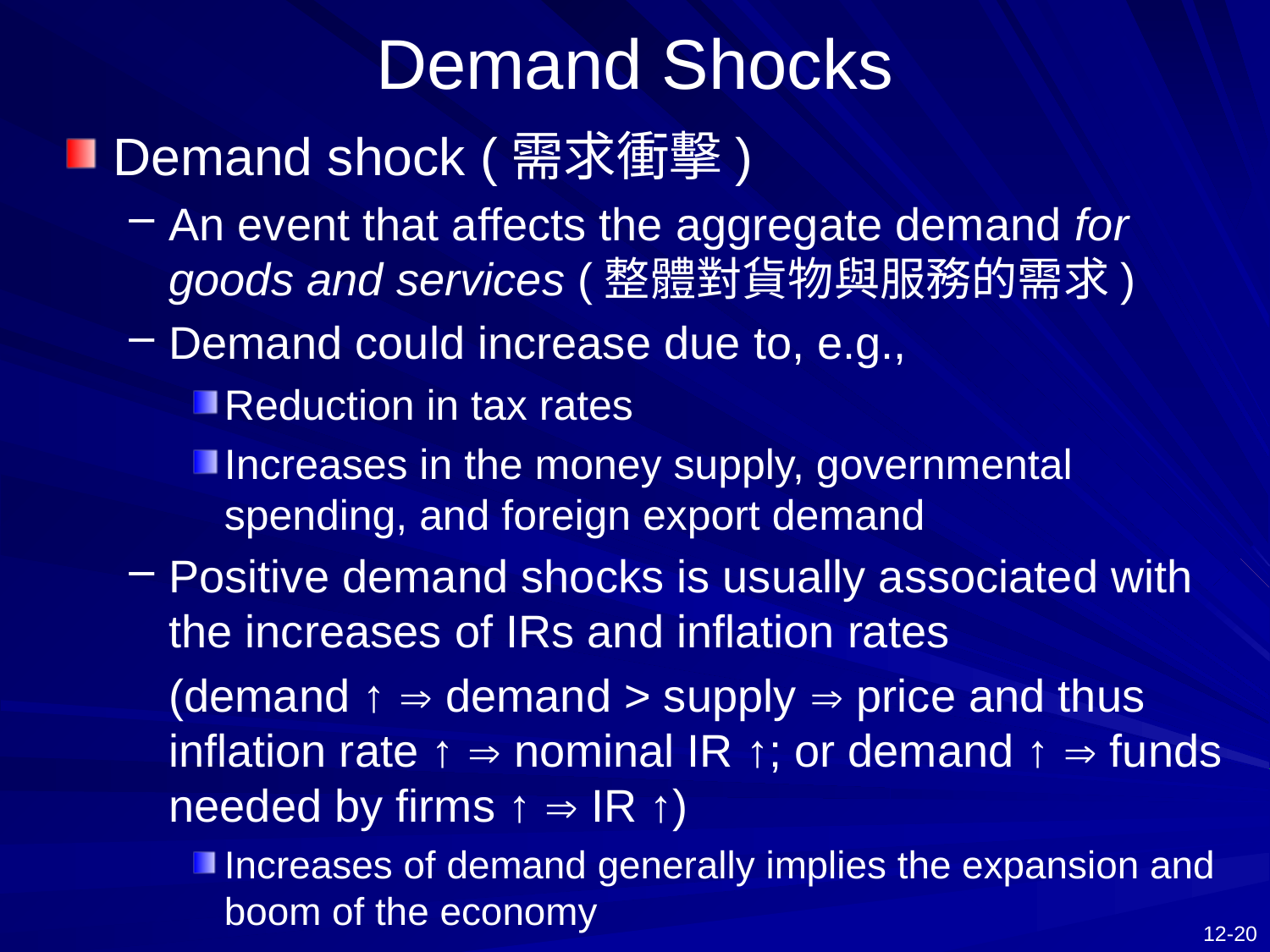

# Demand Shocks
Demand shock (需求衝擊)
An event that affects the aggregate demand for goods and services (整體對貨物與服務的需求)
Demand could increase due to, e.g.,
Reduction in tax rates
Increases in the money supply, governmental spending, and foreign export demand
Positive demand shocks is usually associated with the increases of IRs and inflation rates
	(demand ↑ ⇒ demand > supply ⇒ price and thus inflation rate ↑ ⇒ nominal IR ↑; or demand ↑ ⇒ funds needed by firms ↑ ⇒ IR ↑)
Increases of demand generally implies the expansion and boom of the economy